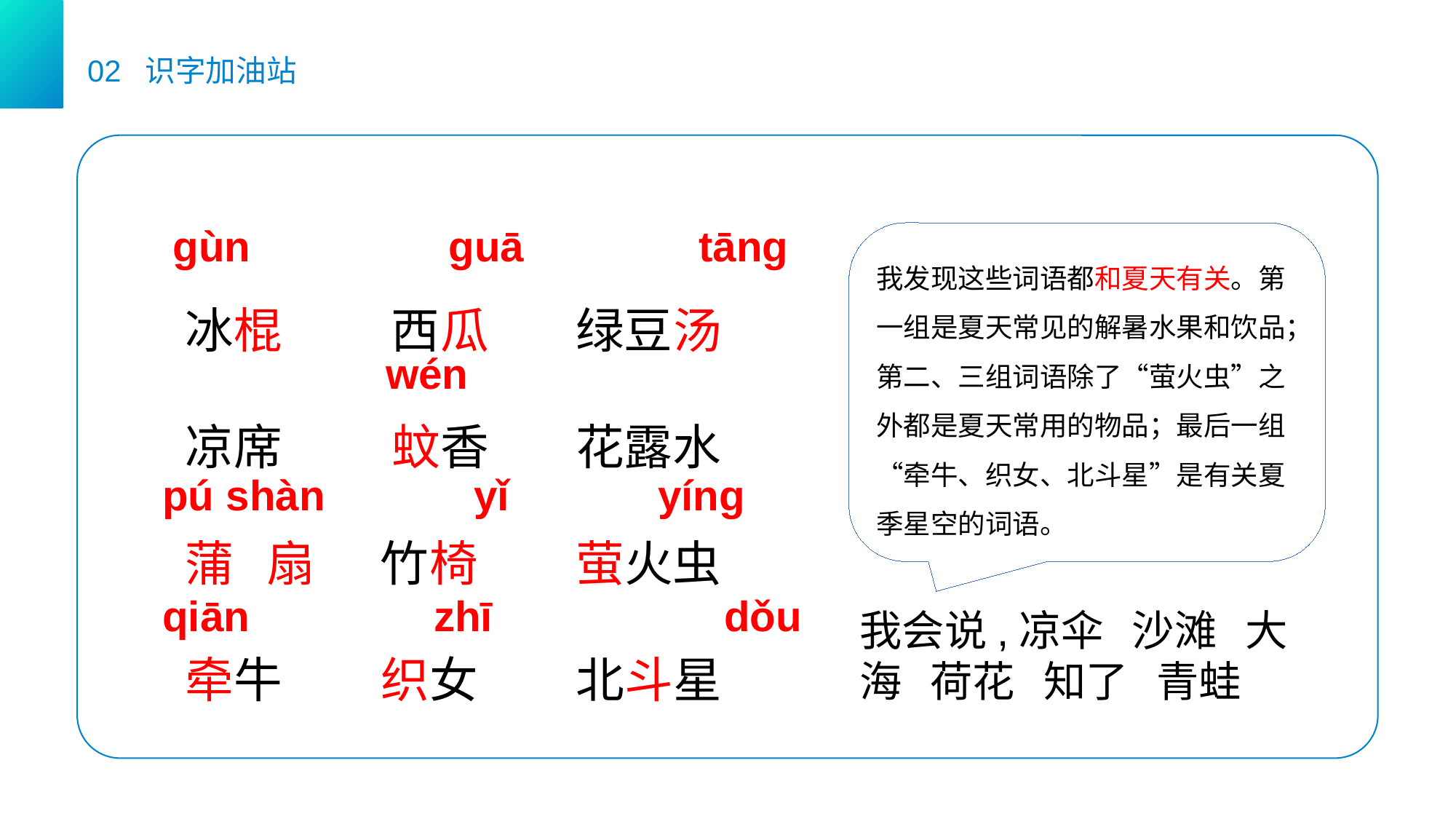

02  识字加油站

gùn                guā              tāng
我发现这些词语都和夏天有关。第一组是夏天常见的解暑水果和饮品；第二、三组词语除了“萤火虫”之外都是夏天常用的物品；最后一组“牵牛、织女、北斗星”是有关夏季星空的词语。
冰棍          西瓜        绿豆汤
凉席          蚊香        花露水
蒲   扇      竹椅         萤火虫
牵牛         织女         北斗星
wén
pú shàn           yǐ           yíng
qiān              zhī                  dǒu
我会说,凉伞   沙滩   大海   荷花   知了   青蛙